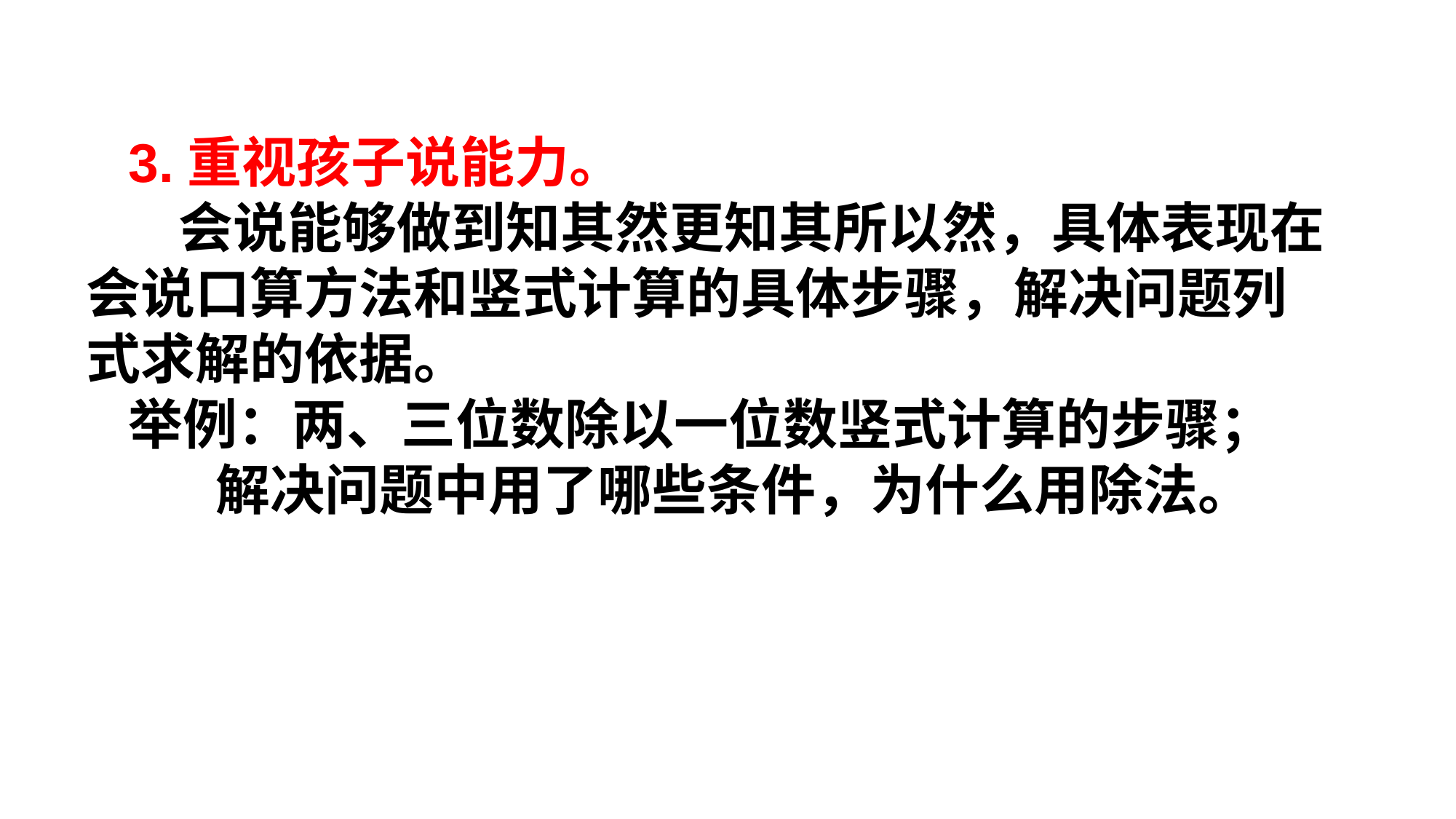

3.重视孩子说能力。
   会说能够做到知其然更知其所以然，具体表现在会说口算方法和竖式计算的具体步骤，解决问题列式求解的依据。
举例：两、三位数除以一位数竖式计算的步骤；
      解决问题中用了哪些条件，为什么用除法。